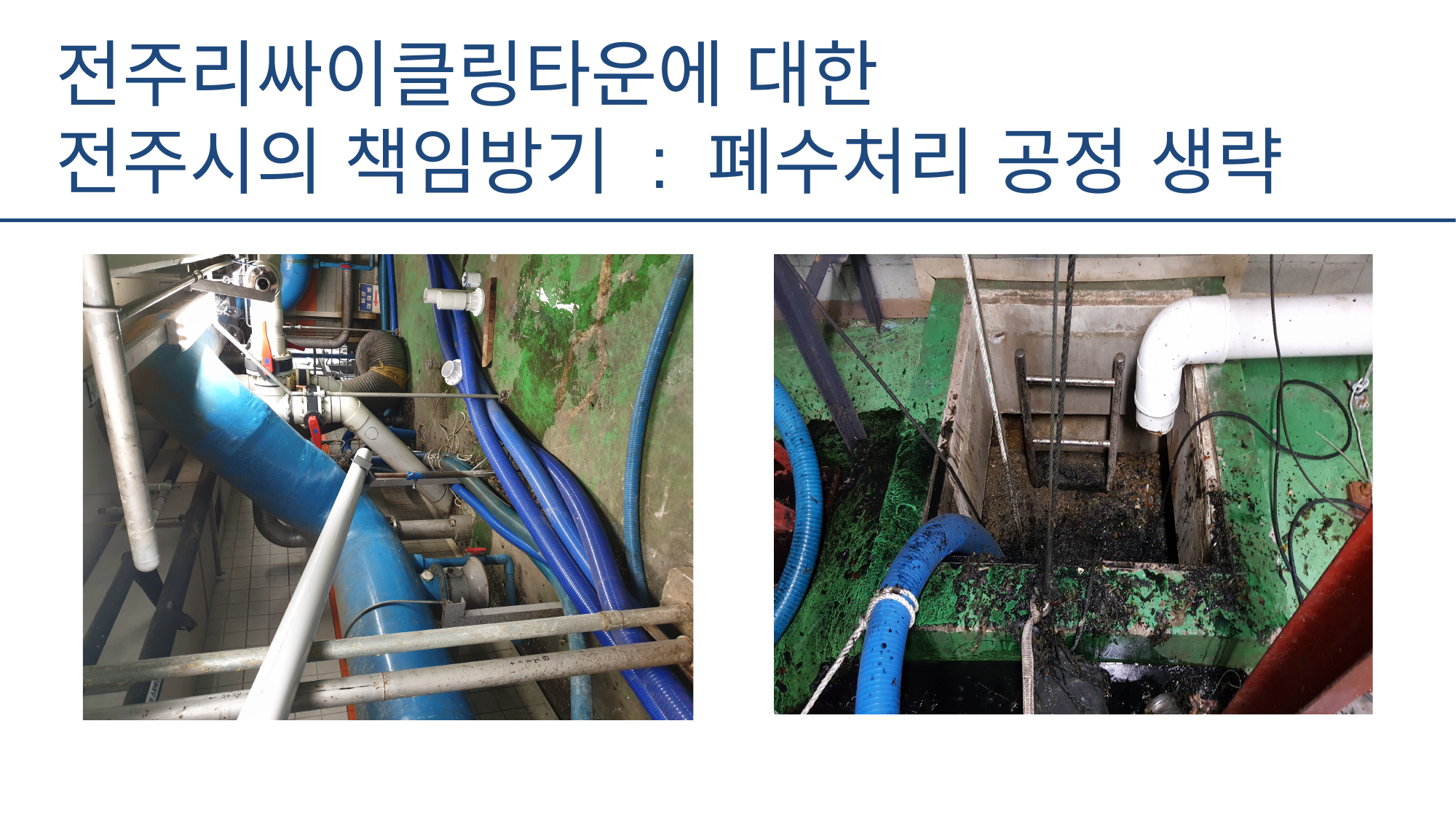

전주리싸이클링타운에 대한
전주시의 책임방기 : 폐수처리 공정 생략